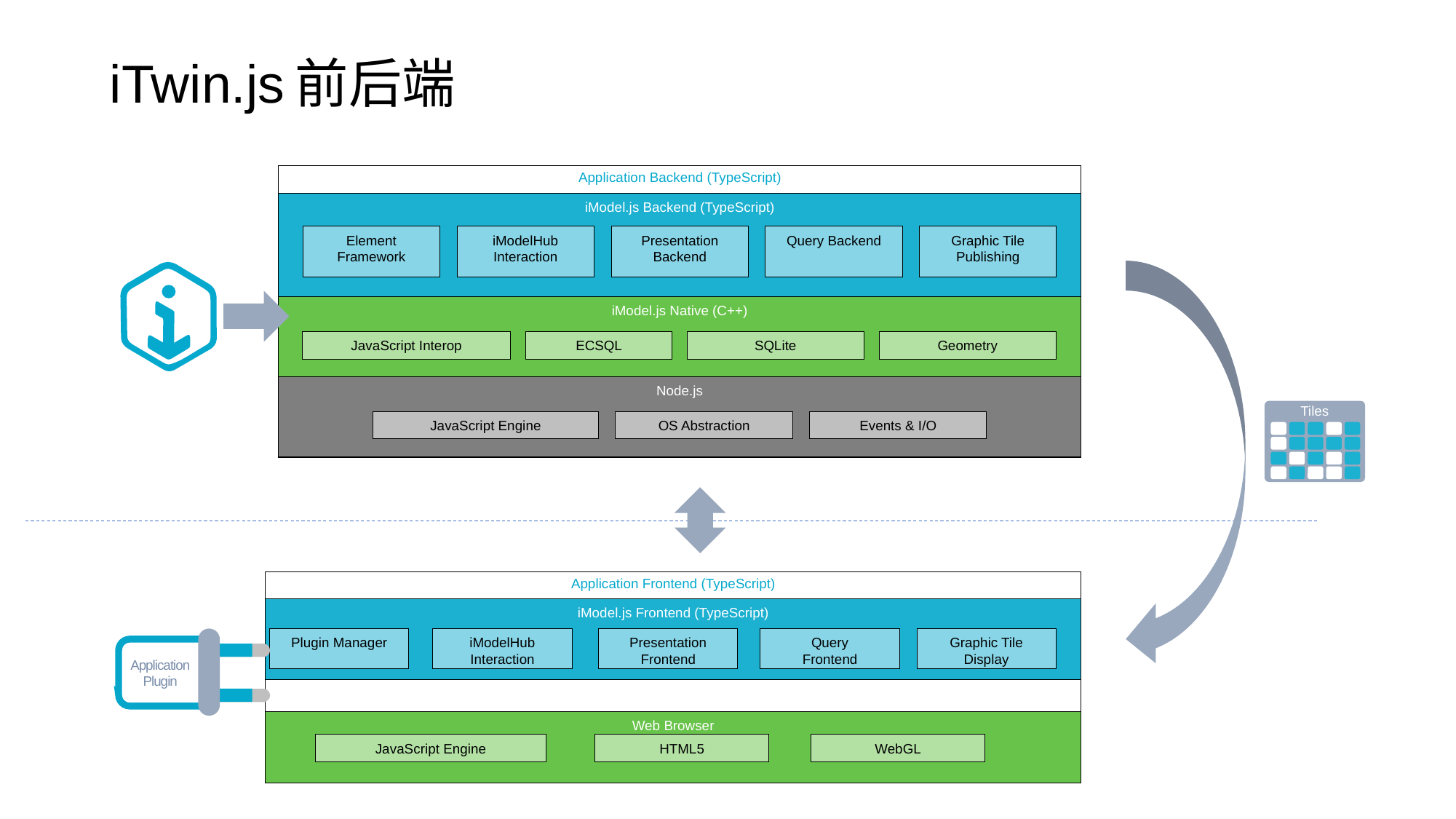

# iTwin.js前后端
Application Backend (TypeScript)
iModel.js Backend (TypeScript)
Graphic Tile Publishing
Element Framework
iModelHub
Interaction
Presentation
Backend
Query Backend
iModel.js Native (C++)
JavaScript Interop
ECSQL
SQLite
Geometry
Node.js
JavaScript Engine
OS Abstraction
Events & I/O

Tiles

Application Frontend (TypeScript)
iModel.js Frontend (TypeScript)
iModelHub Interaction
Presentation Frontend
Query
Frontend
Graphic Tile Display

Application
Plugin

Plugin Manager
Web Browser
JavaScript Engine
HTML5
WebGL